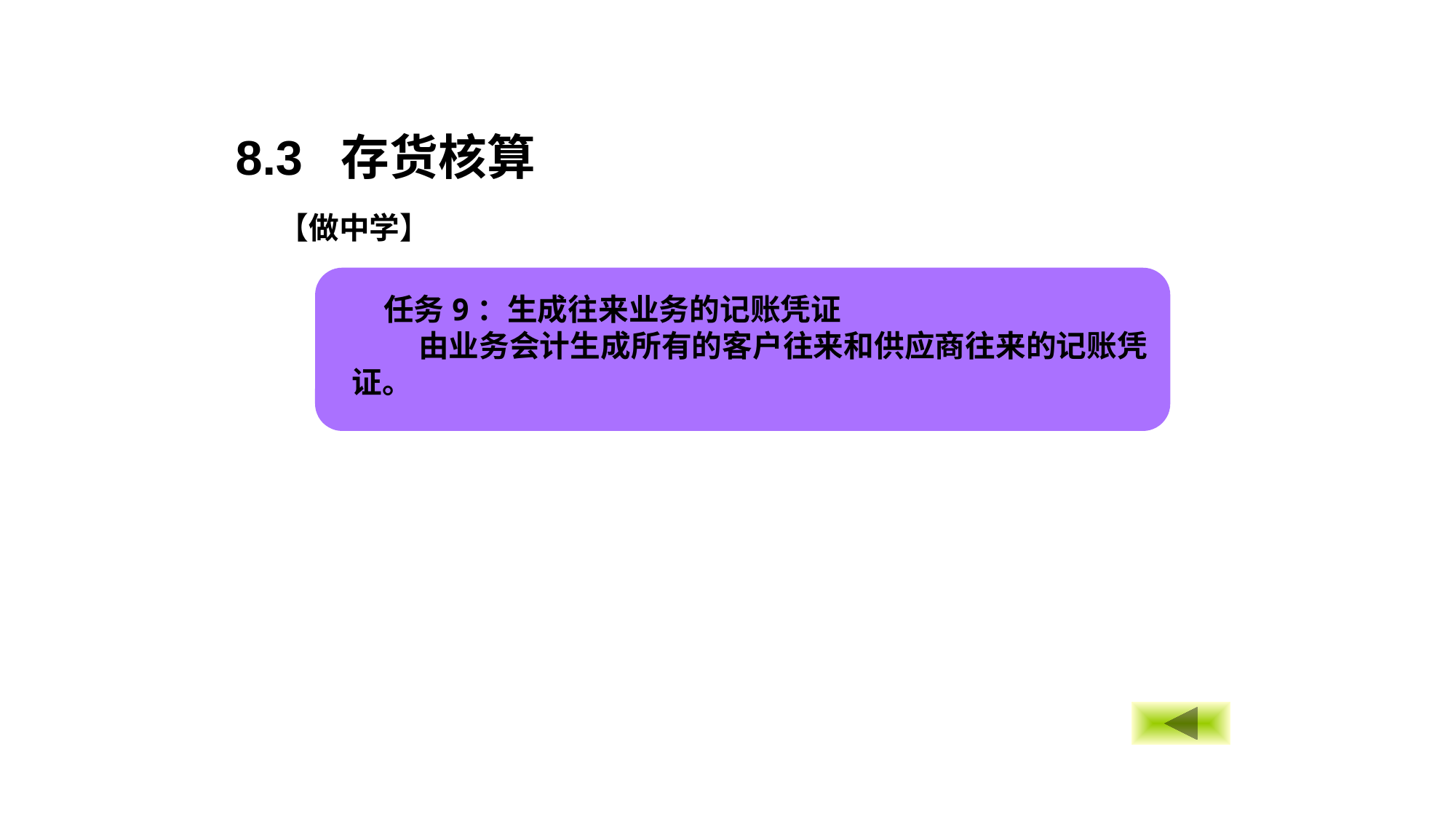

8.3  存货核算
【做中学】

任务9：生成往来业务的记账凭证
    由业务会计生成所有的客户往来和供应商往来的记账凭证。